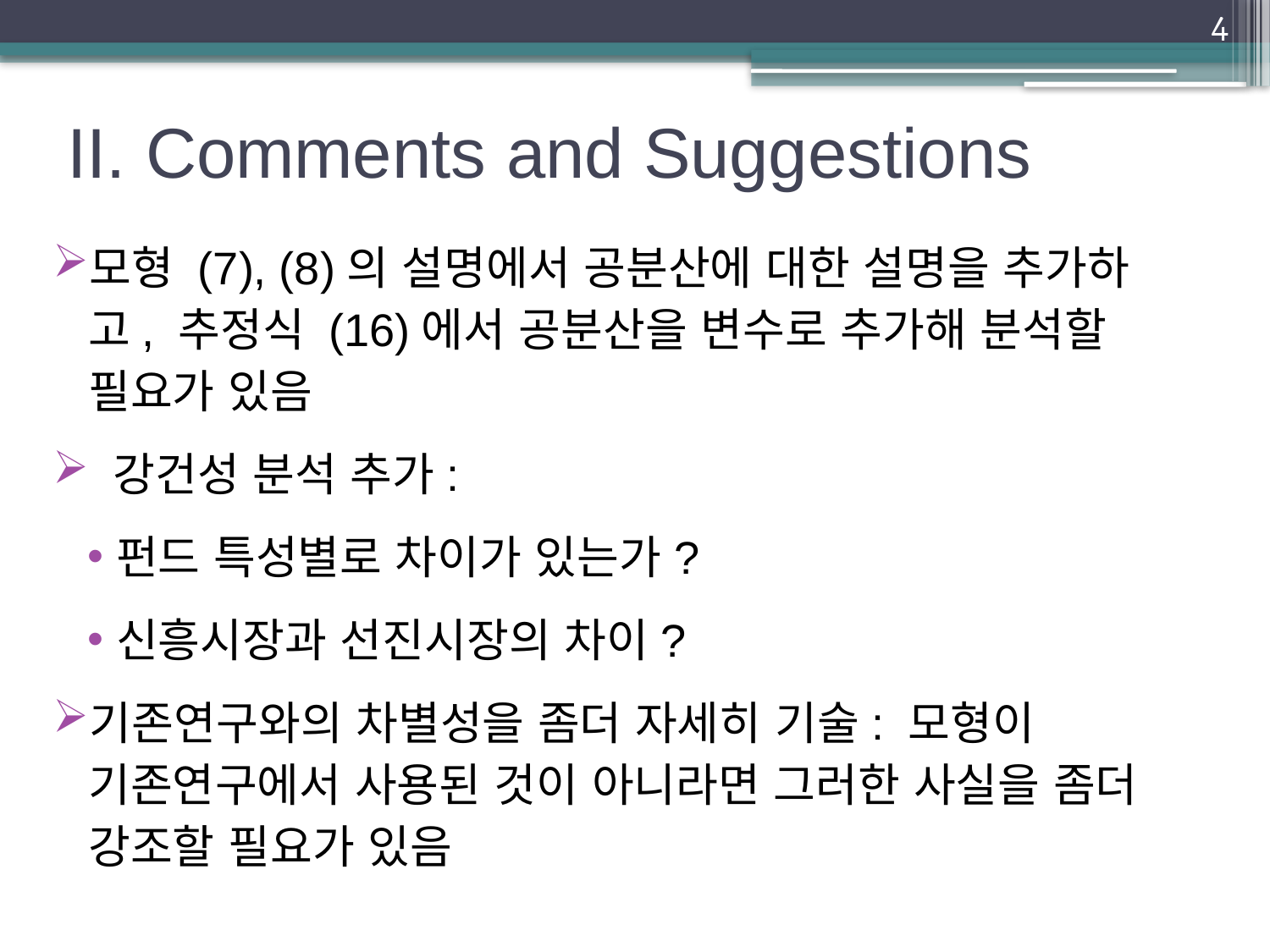

4
# II. Comments and Suggestions
모형 (7), (8)의 설명에서 공분산에 대한 설명을 추가하고, 추정식 (16)에서 공분산을 변수로 추가해 분석할 필요가 있음
 강건성 분석 추가:
펀드 특성별로 차이가 있는가?
신흥시장과 선진시장의 차이?
기존연구와의 차별성을 좀더 자세히 기술: 모형이 기존연구에서 사용된 것이 아니라면 그러한 사실을 좀더 강조할 필요가 있음